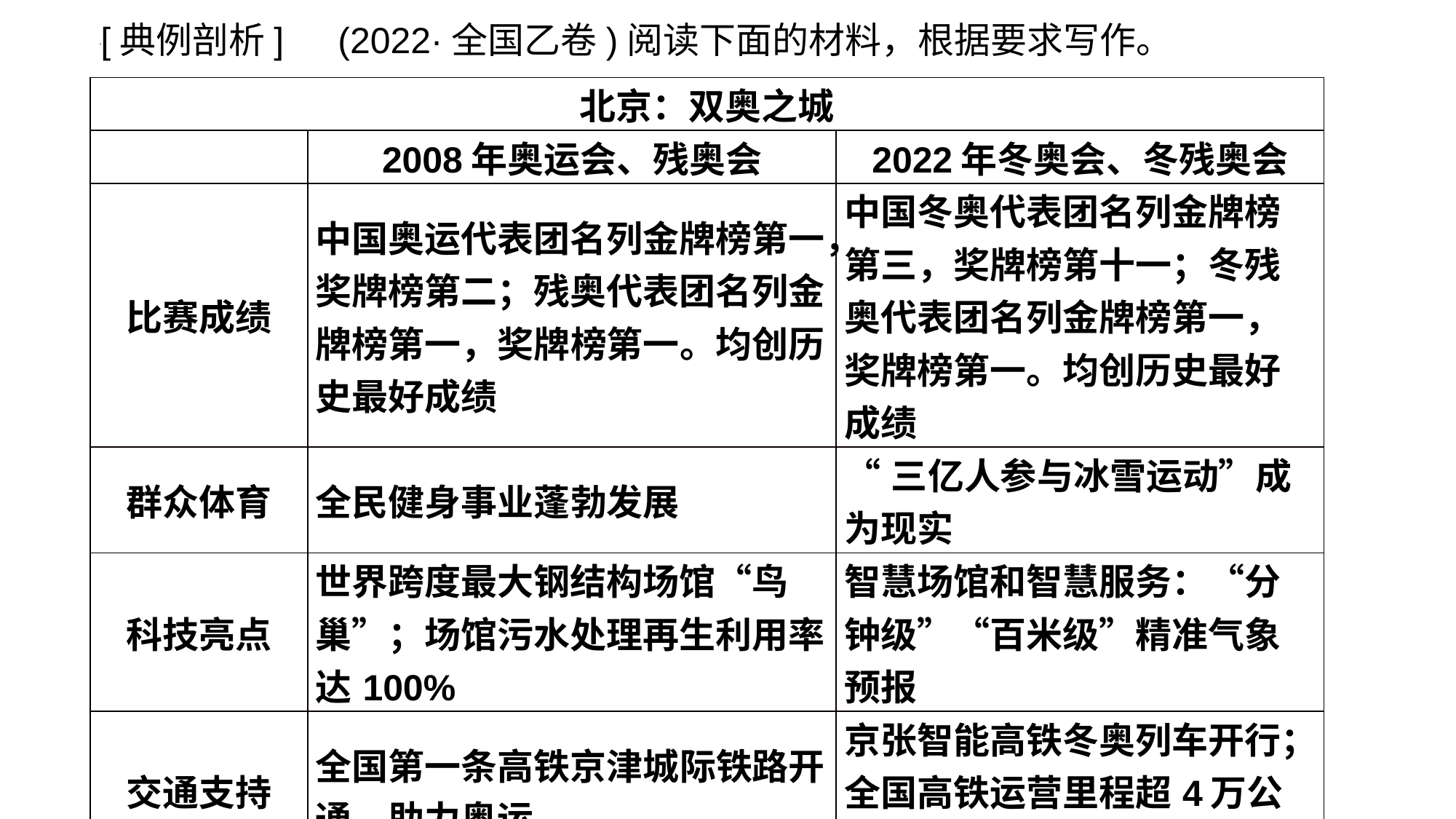

[典例剖析]　(2022·全国乙卷)阅读下面的材料，根据要求写作。
| 北京：双奥之城 |  |  |
| --- | --- | --- |
|  | 2008年奥运会、残奥会 | 2022年冬奥会、冬残奥会 |
| 比赛成绩 | 中国奥运代表团名列金牌榜第一，奖牌榜第二；残奥代表团名列金牌榜第一，奖牌榜第一。均创历史最好成绩 | 中国冬奥代表团名列金牌榜第三，奖牌榜第十一；冬残奥代表团名列金牌榜第一，奖牌榜第一。均创历史最好成绩 |
| 群众体育 | 全民健身事业蓬勃发展 | “三亿人参与冰雪运动”成为现实 |
| 科技亮点 | 世界跨度最大钢结构场馆“鸟巢”；场馆污水处理再生利用率达100% | 智慧场馆和智慧服务：“分钟级”“百米级”精准气象预报 |
| 交通支持 | 全国第一条高铁京津城际铁路开通，助力奥运 | 京张智能高铁冬奥列车开行；全国高铁运营里程超4万公里，居世界第一 |
| 国家经济 | 国内生产总值：31.4万亿元(2008年) | 国内生产总值：114.4万亿元(2021年) |